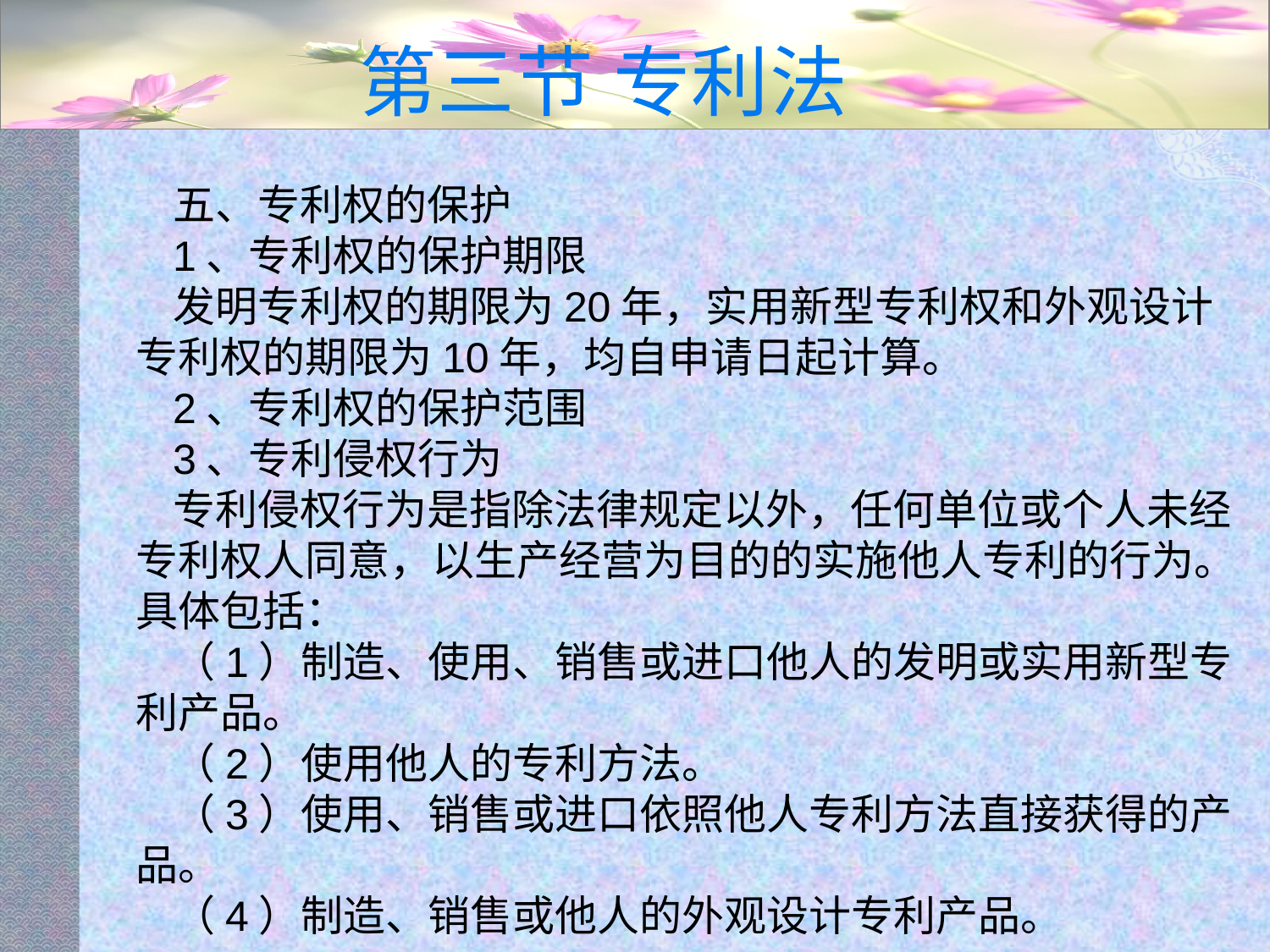

# 第三节 专利法
五、专利权的保护
1、专利权的保护期限
发明专利权的期限为20年，实用新型专利权和外观设计专利权的期限为10年，均自申请日起计算。
2、专利权的保护范围
3、专利侵权行为
专利侵权行为是指除法律规定以外，任何单位或个人未经专利权人同意，以生产经营为目的的实施他人专利的行为。具体包括：
（1）制造、使用、销售或进口他人的发明或实用新型专利产品。
（2）使用他人的专利方法。
（3）使用、销售或进口依照他人专利方法直接获得的产品。
（4）制造、销售或他人的外观设计专利产品。